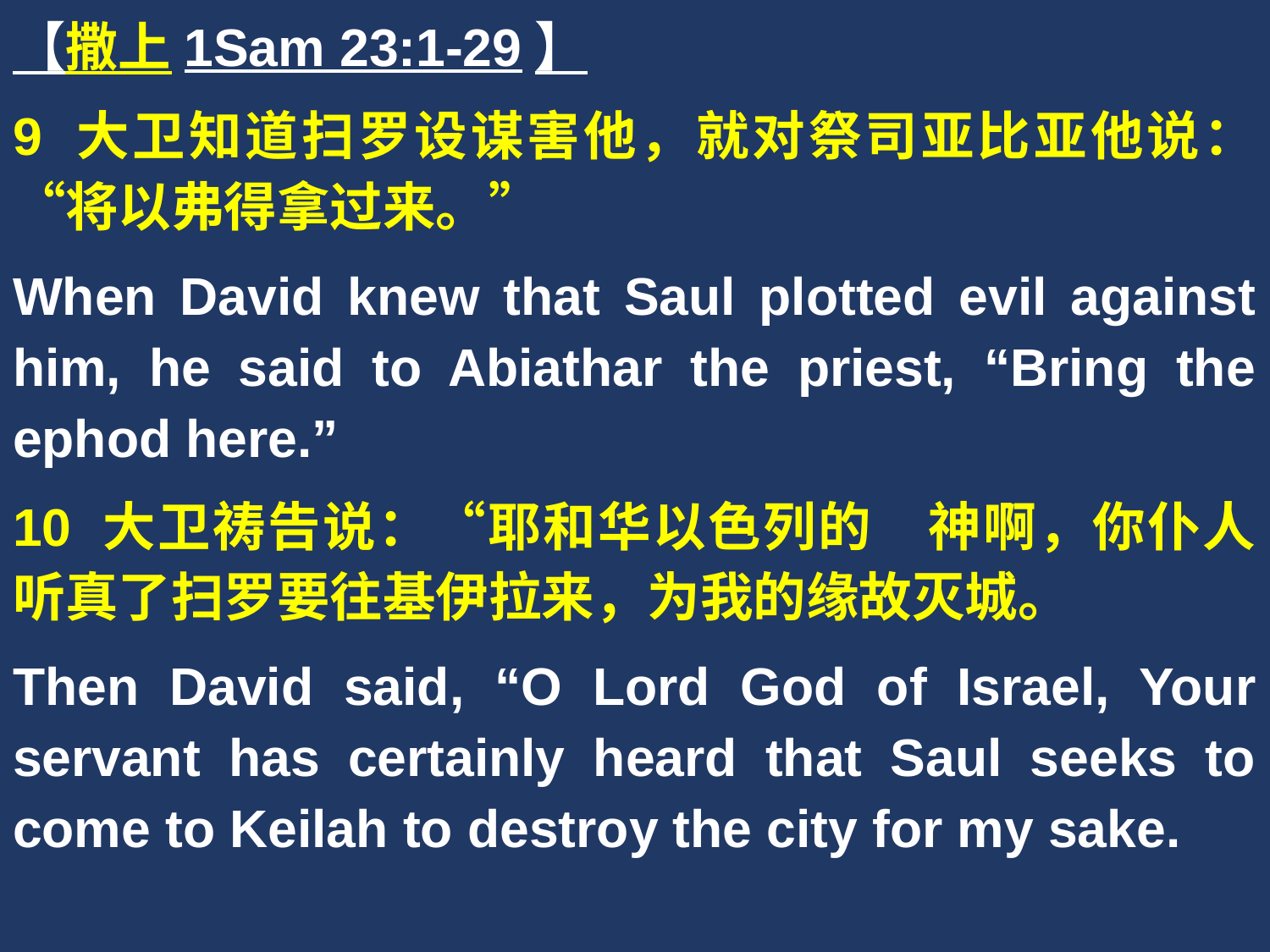

【撒上1Sam 23:1-29】
9 大卫知道扫罗设谋害他，就对祭司亚比亚他说：“将以弗得拿过来。”
When David knew that Saul plotted evil against him, he said to Abiathar the priest, “Bring the ephod here.”
10 大卫祷告说：“耶和华以色列的　神啊，你仆人听真了扫罗要往基伊拉来，为我的缘故灭城。
Then David said, “O Lord God of Israel, Your servant has certainly heard that Saul seeks to come to Keilah to destroy the city for my sake.